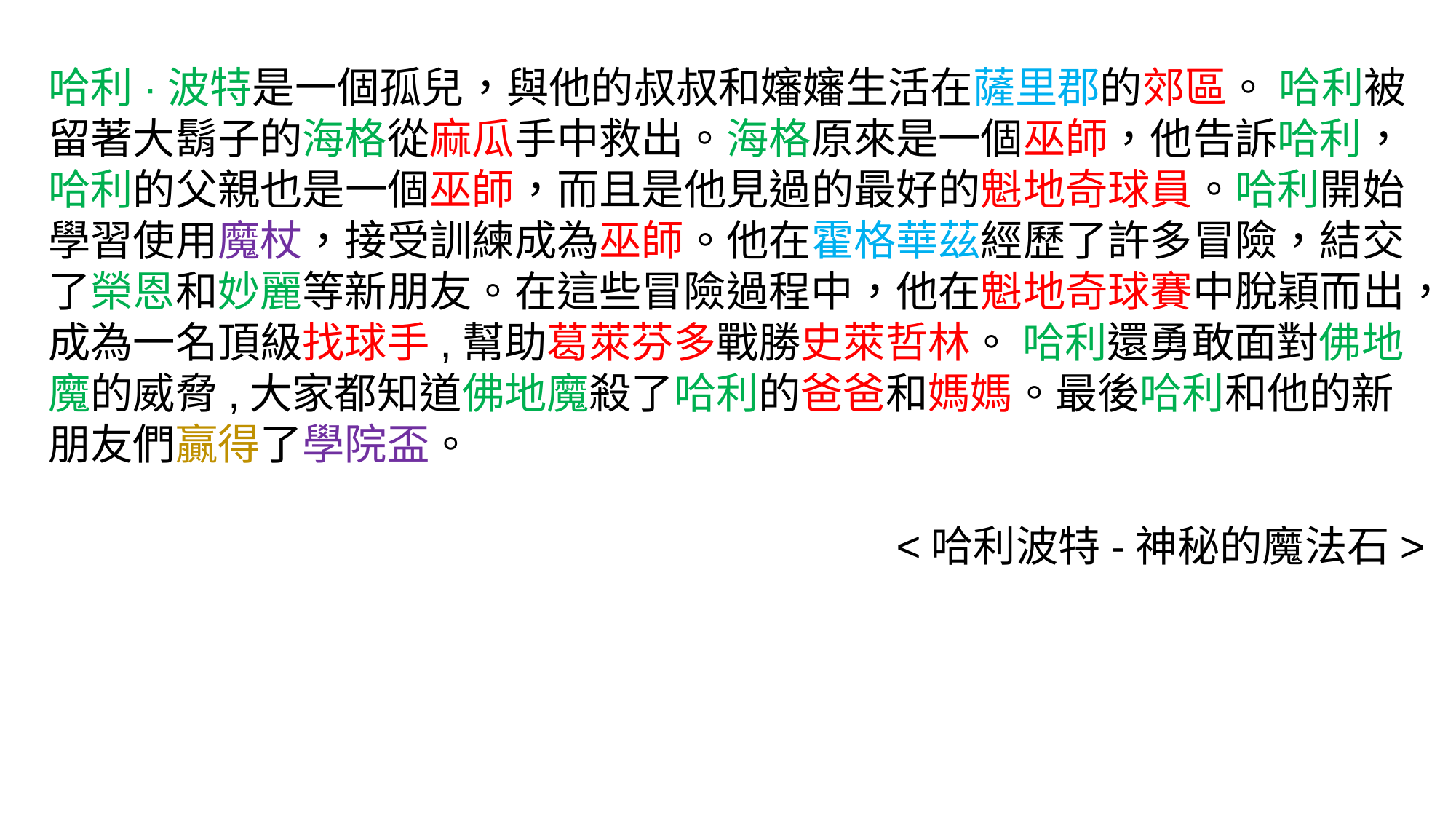

哈利·波特是一個孤兒，與他的叔叔和嬸嬸生活在薩里郡的郊區。 哈利被留著大鬍子的海格從麻瓜手中救出。海格原來是一個巫師，他告訴哈利，哈利的父親也是一個巫師，而且是他見過的最好的魁地奇球員。哈利開始學習使用魔杖，接受訓練成為巫師。他在霍格華茲經歷了許多冒險，結交了榮恩和妙麗等新朋友。在這些冒險過程中，他在魁地奇球賽中脫穎而出，成為一名頂級找球手,幫助葛萊芬多戰勝史萊哲林。 哈利還勇敢面對佛地魔的威脅,大家都知道佛地魔殺了哈利的爸爸和媽媽。最後哈利和他的新朋友們贏得了學院盃。

<哈利波特­-神秘的魔法石>